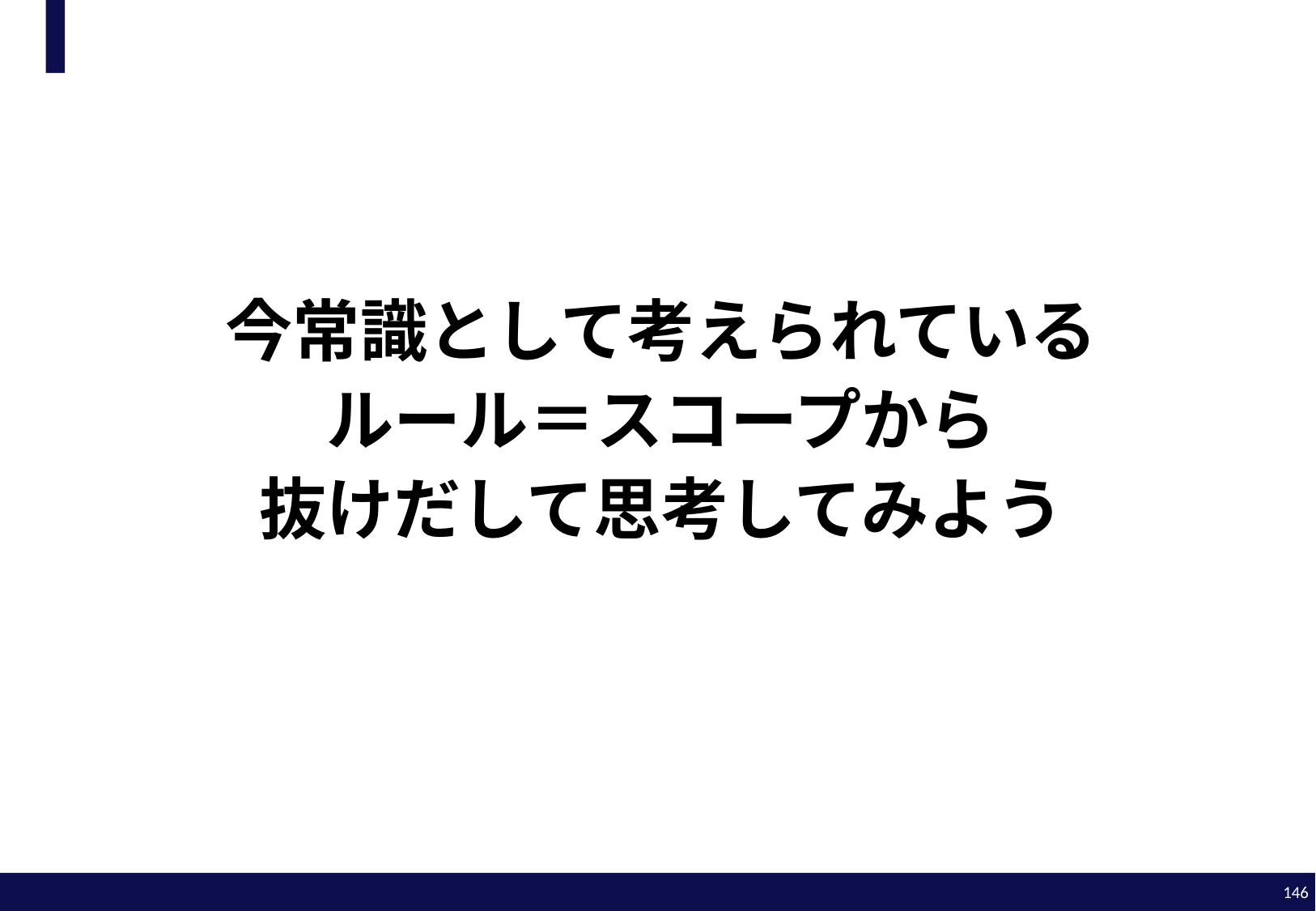

#
今常識として考えられている
ルール＝スコープから
抜けだして思考してみよう